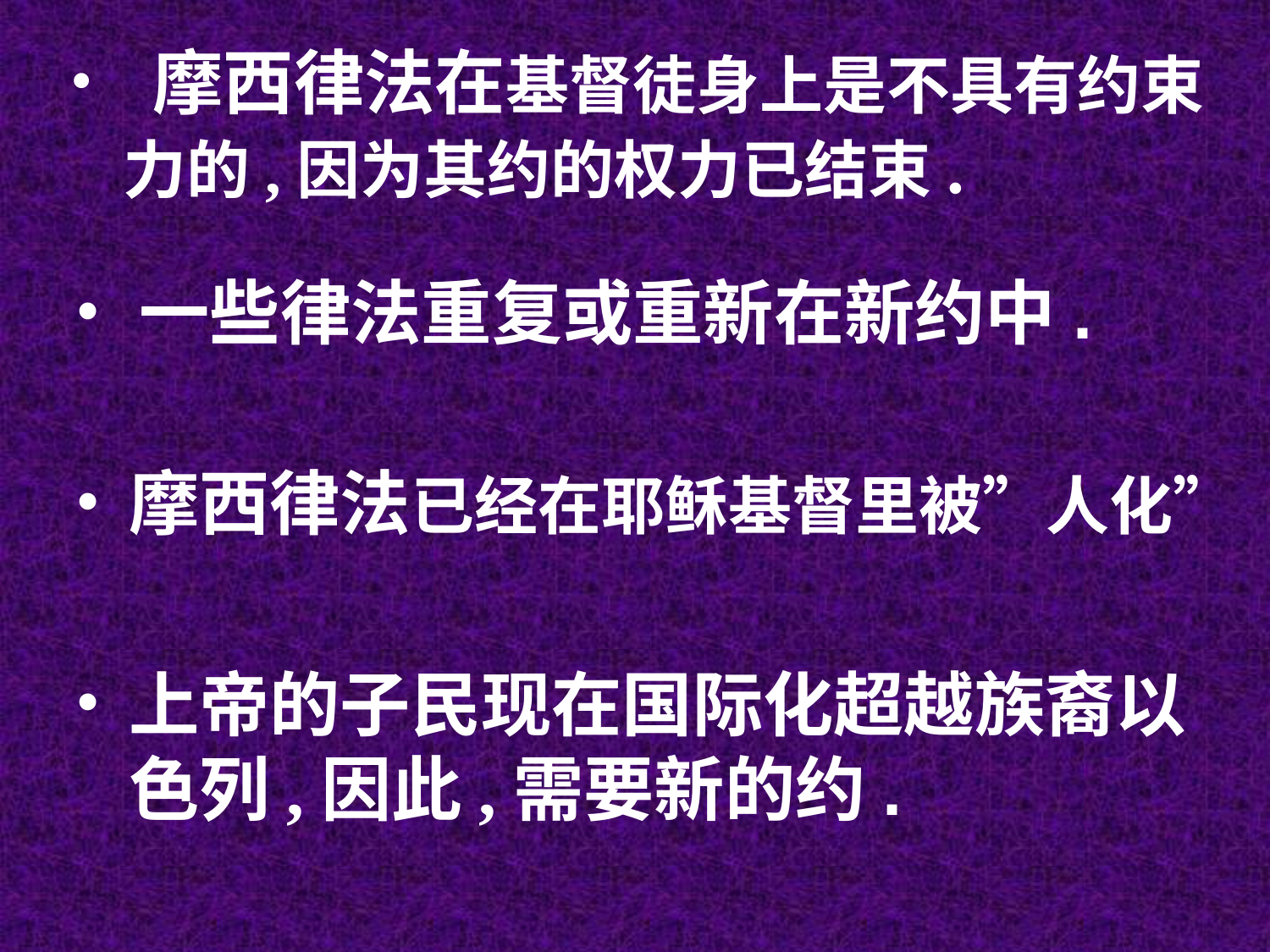

摩西律法在基督徒身上是不具有约束力的,因为其约的权力已结束.
一些律法重复或重新在新约中.
摩西律法已经在耶稣基督里被”人化”
上帝的子民现在国际化超越族裔以色列,因此,需要新的约.